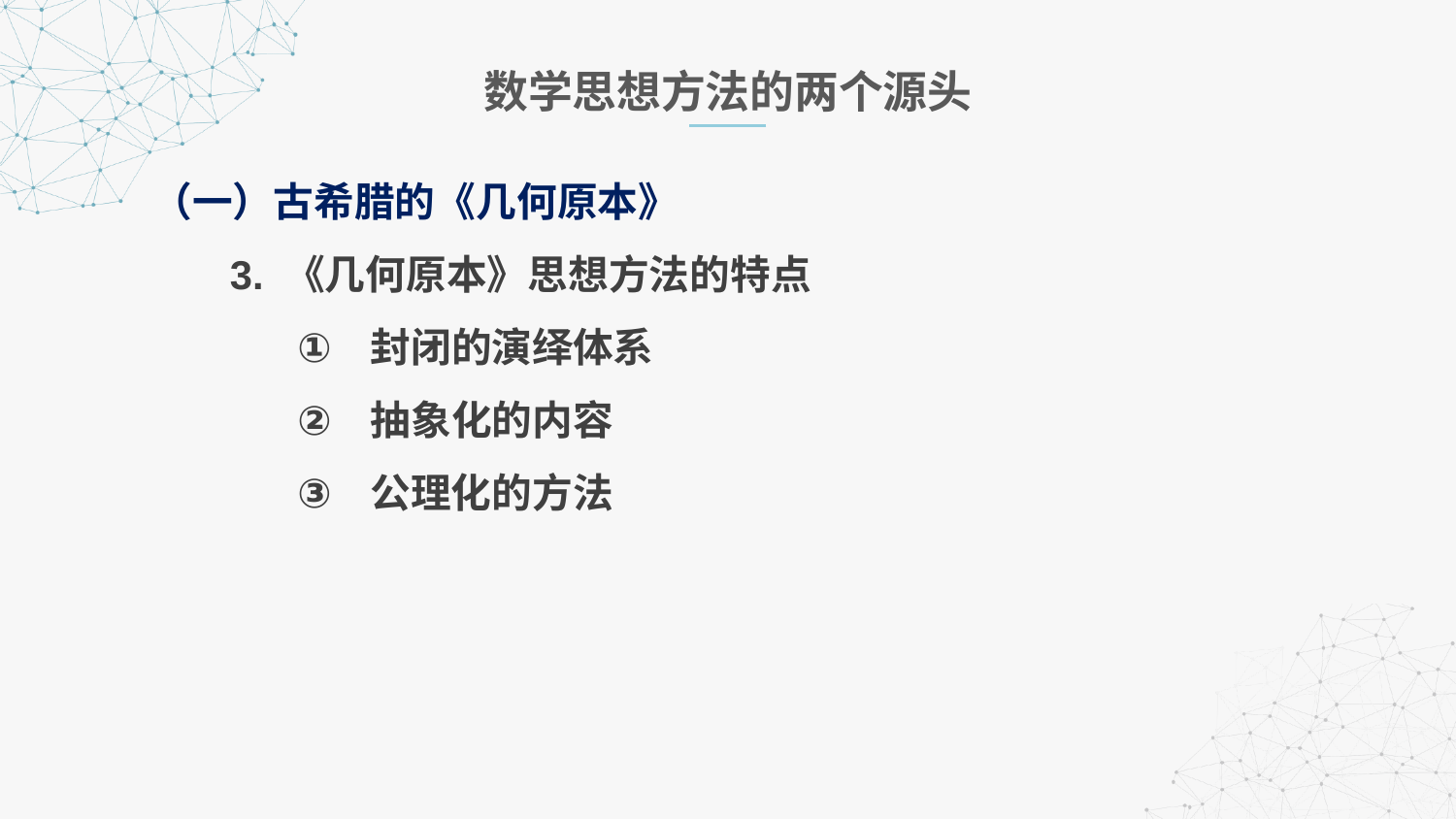

数学思想方法的两个源头
（一）古希腊的《几何原本》
       3. 《几何原本》思想方法的特点
封闭的演绎体系
抽象化的内容
公理化的方法